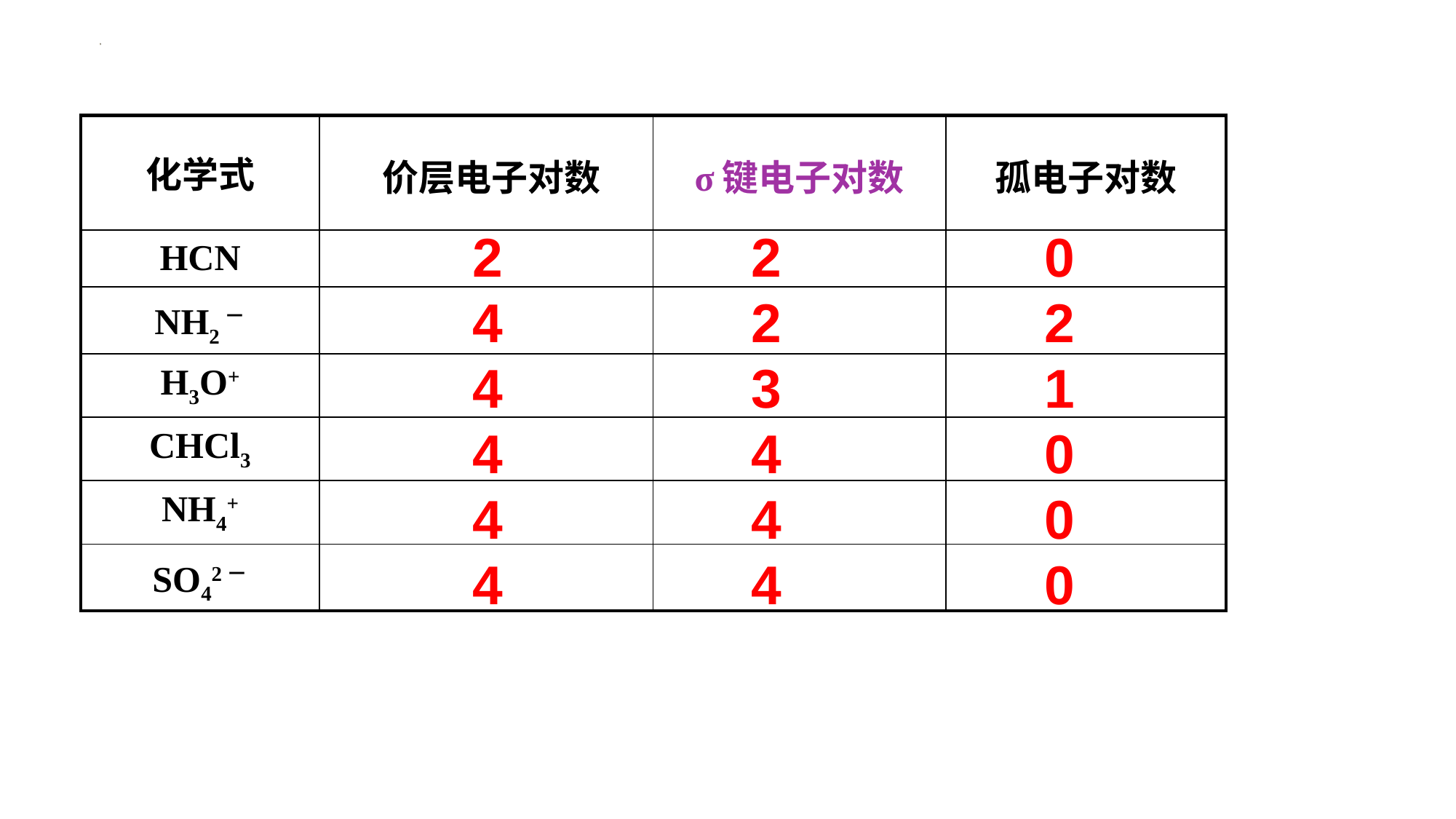

| 化学式 | 价层电子对数 | σ键电子对数 | 孤电子对数 |
| --- | --- | --- | --- |
| HCN |  |  |  |
| NH2－ |  |  |  |
| H3O+ |  |  |  |
| CHCl3 |  |  |  |
| NH4+ |  |  |  |
| SO42－ |  |  |  |
2
4
4
4
4
4
2
2
3
4
4
4
02
10
00